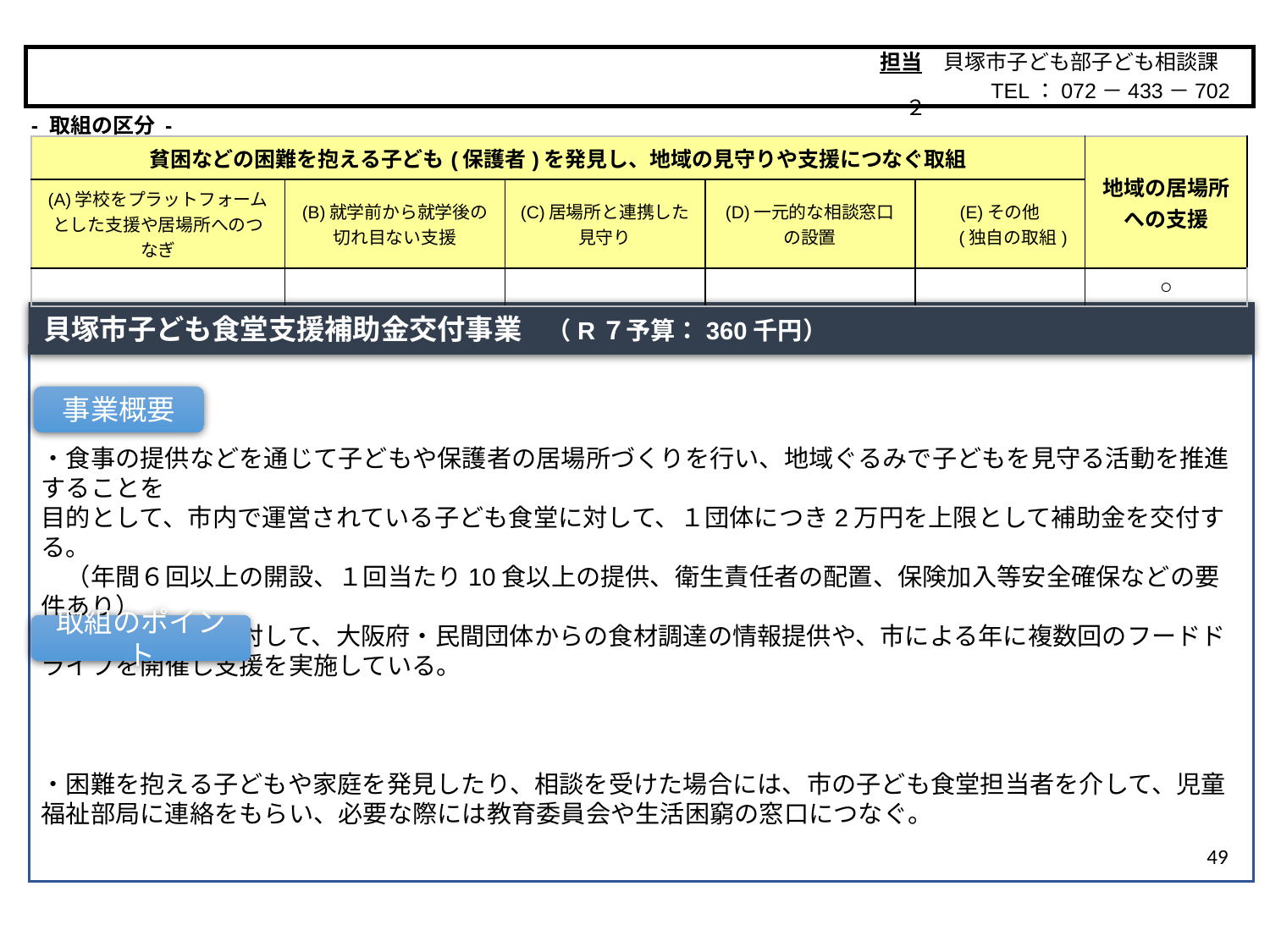

担当　貝塚市子ども部子ども相談課
　　　　　TEL：072－433－702２

貝塚市
- 取組の区分 -
| 貧困などの困難を抱える子ども(保護者)を発見し、地域の見守りや支援につなぐ取組 |  |  |  |  | 地域の居場所 への支援 |
| --- | --- | --- | --- | --- | --- |
| (A)学校をプラットフォームとした支援や居場所へのつなぎ | (B)就学前から就学後の 切れ目ない支援 | (C)居場所と連携した 見守り | (D)一元的な相談窓口 の設置 | (E)その他 　 (独自の取組) |  |
|  |  |  |  |  | ○ |
貝塚市子ども食堂支援補助金交付事業　（R７予算：360千円）

・食事の提供などを通じて子どもや保護者の居場所づくりを行い、地域ぐるみで子どもを見守る活動を推進することを
目的として、市内で運営されている子ども食堂に対して、１団体につき2万円を上限として補助金を交付する。
　（年間６回以上の開設、１回当たり10食以上の提供、衛生責任者の配置、保険加入等安全確保などの要件あり）
　また、運営者に対して、大阪府・民間団体からの食材調達の情報提供や、市による年に複数回のフードドライブを開催し支援を実施している。

・困難を抱える子どもや家庭を発見したり、相談を受けた場合には、市の子ども食堂担当者を介して、児童福祉部局に連絡をもらい、必要な際には教育委員会や生活困窮の窓口につなぐ。

事業概要
取組のポイント
49